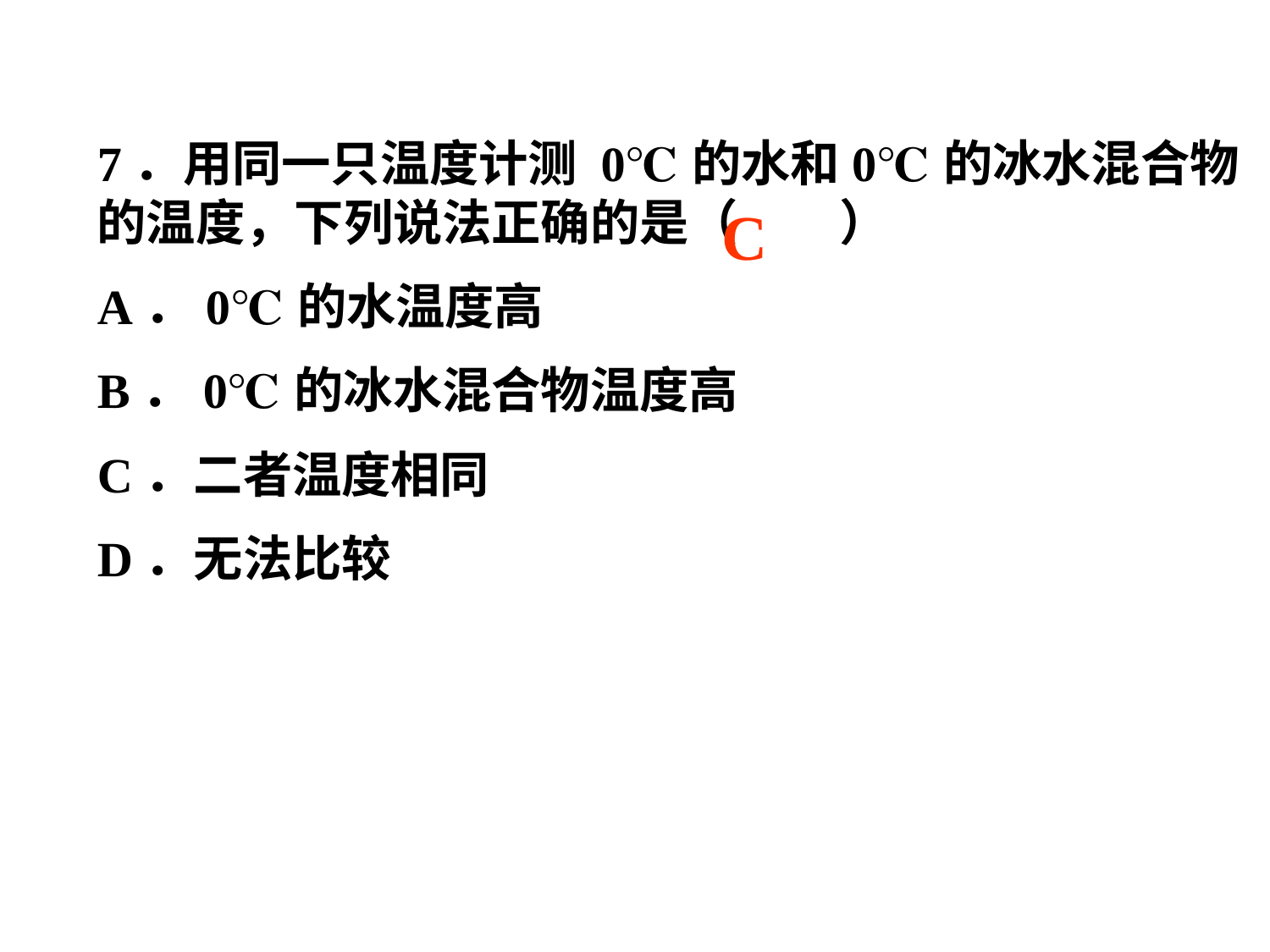

7．用同一只温度计测 0℃的水和0℃的冰水混合物的温度，下列说法正确的是（         ）
A．0℃的水温度高
B．0℃的冰水混合物温度高
C．二者温度相同
D．无法比较

C